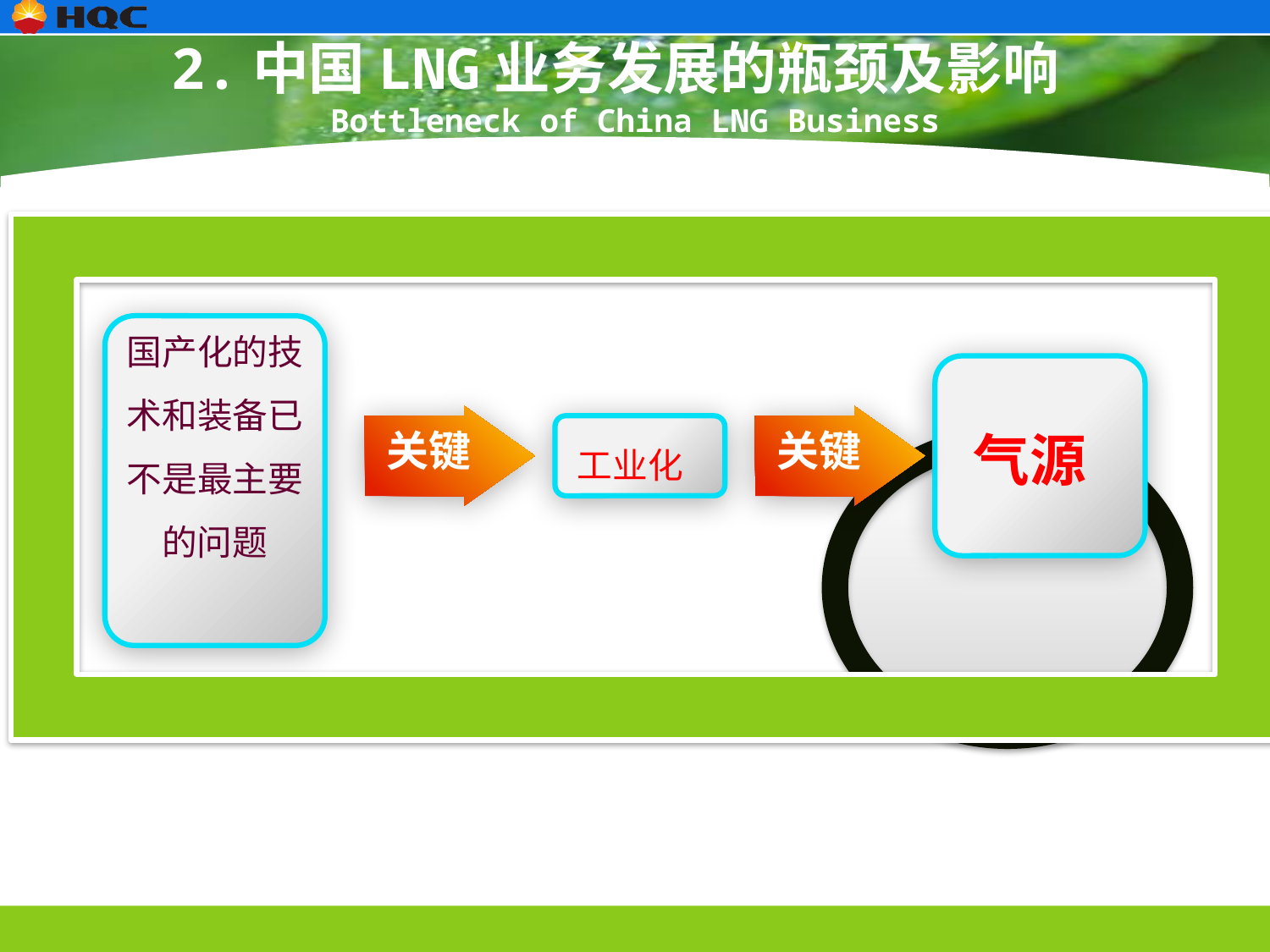

2.中国LNG业务发展的瓶颈及影响
Bottleneck of China LNG Business

国产化的技术和装备已不是最主要的问题

气源

关键

关键

工业化